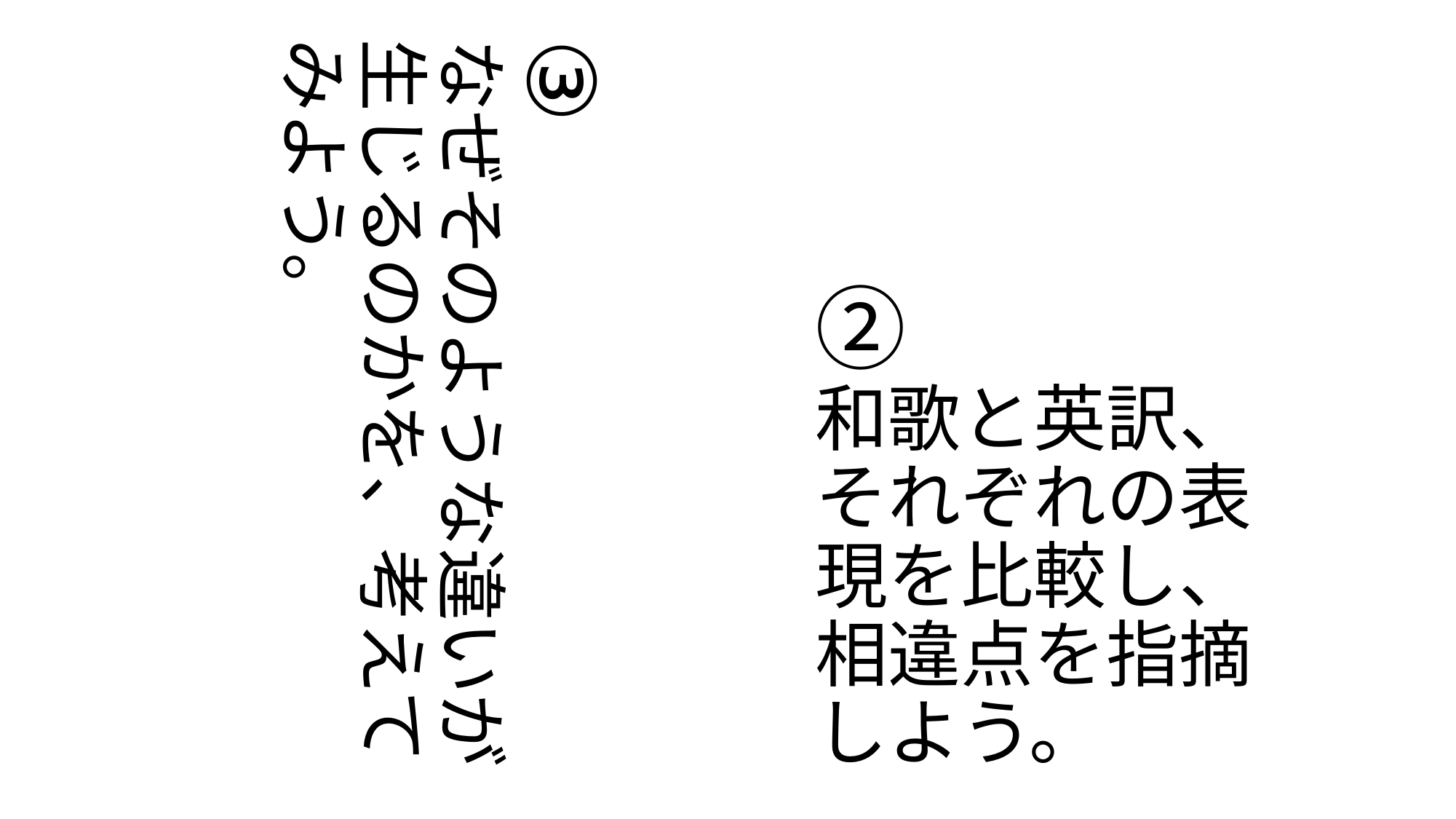

③
なぜそのような違いが生じるのかを、考えてみよう。
# ② 和歌と英訳、それぞれの表現を比較し、相違点を指摘しよう。